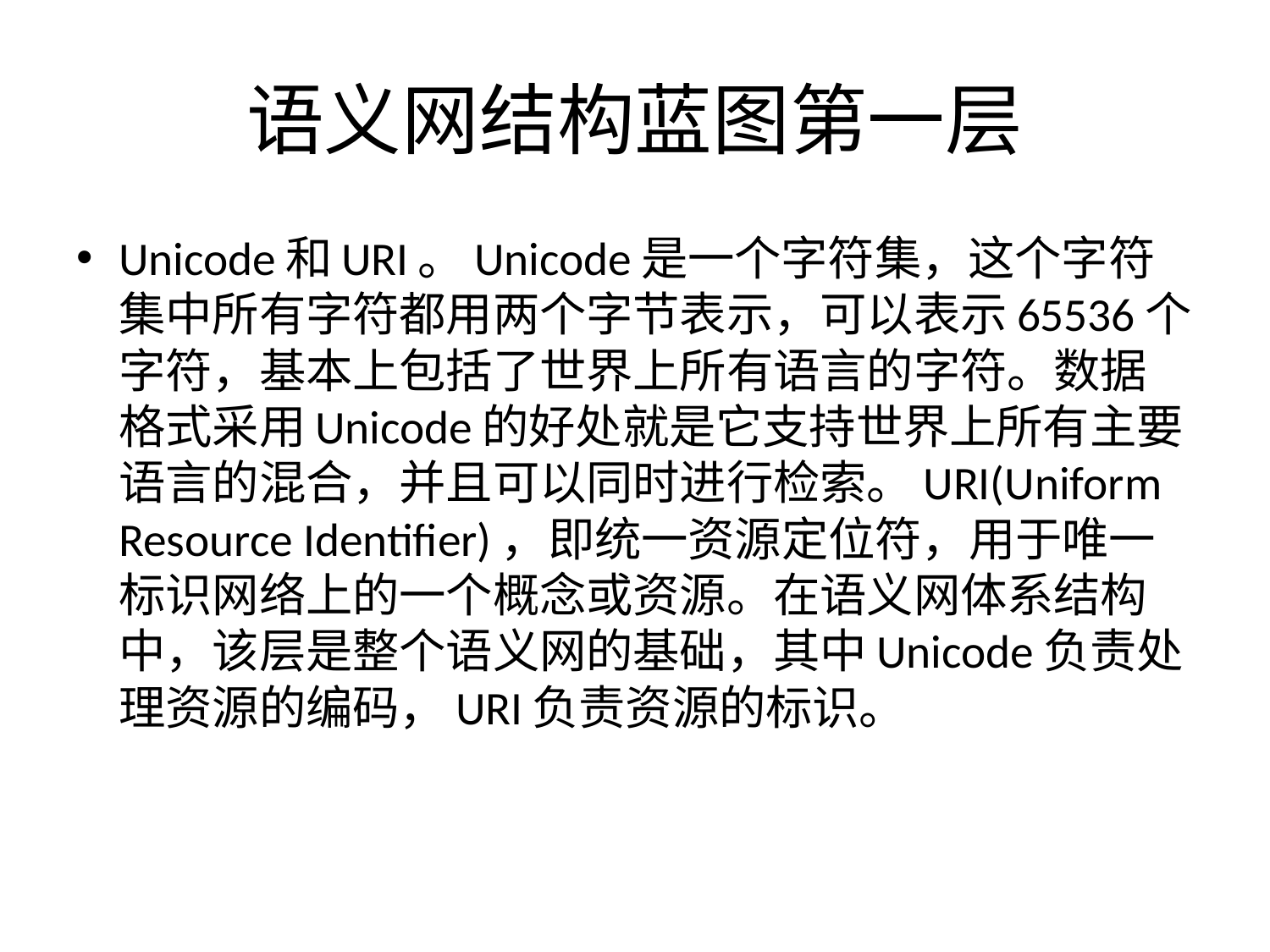

# 语义网结构蓝图第一层
Unicode和URI。Unicode是一个字符集，这个字符集中所有字符都用两个字节表示，可以表示65536个字符，基本上包括了世界上所有语言的字符。数据格式采用Unicode的好处就是它支持世界上所有主要语言的混合，并且可以同时进行检索。URI(Uniform Resource Identifier)，即统一资源定位符，用于唯一标识网络上的一个概念或资源。在语义网体系结构中，该层是整个语义网的基础，其中Unicode负责处理资源的编码，URI负责资源的标识。